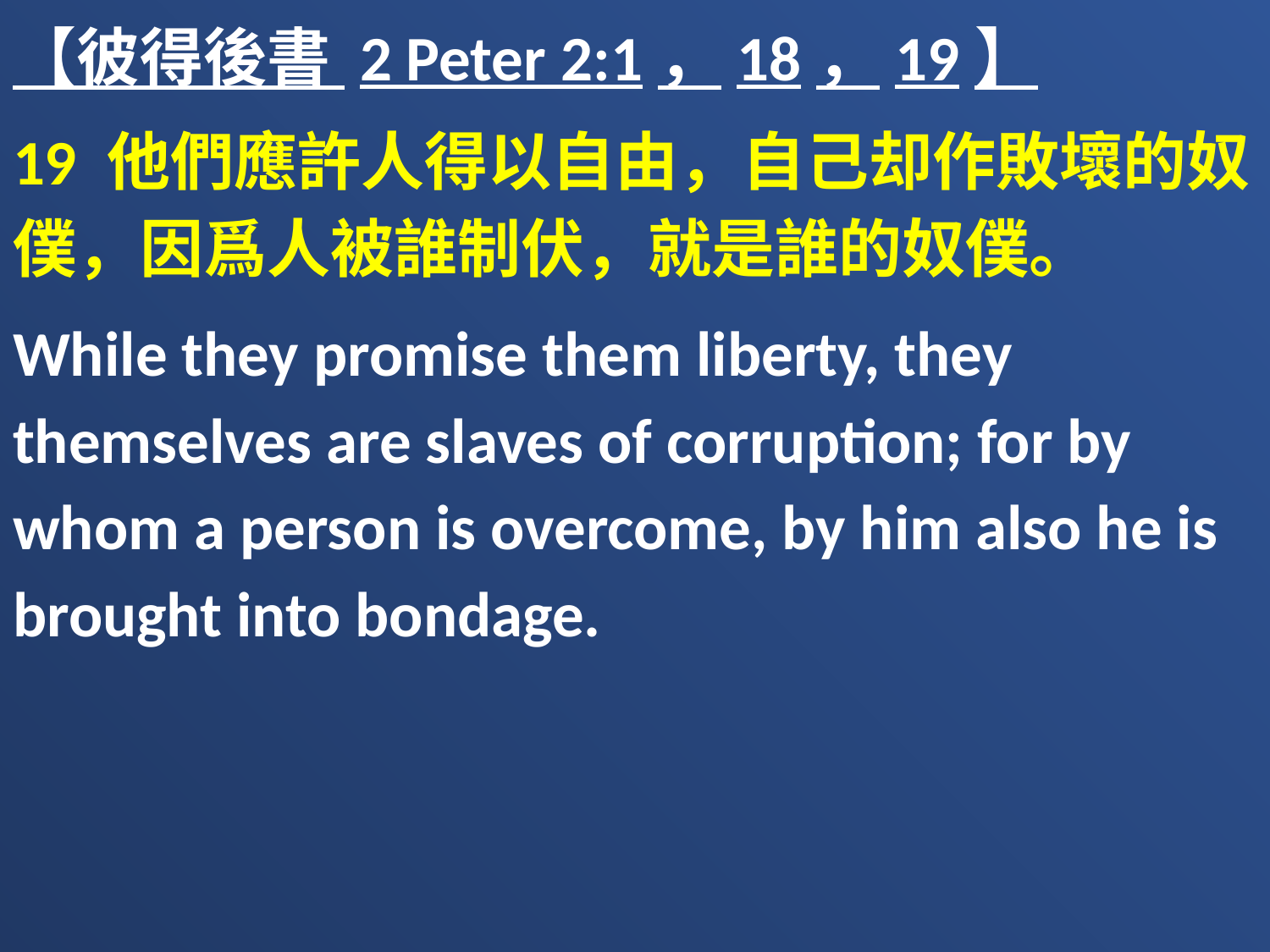

【彼得後書 2 Peter 2:1，18，19】
19 他們應許人得以自由，自己却作敗壞的奴僕，因爲人被誰制伏，就是誰的奴僕。
While they promise them liberty, they themselves are slaves of corruption; for by whom a person is overcome, by him also he is brought into bondage.